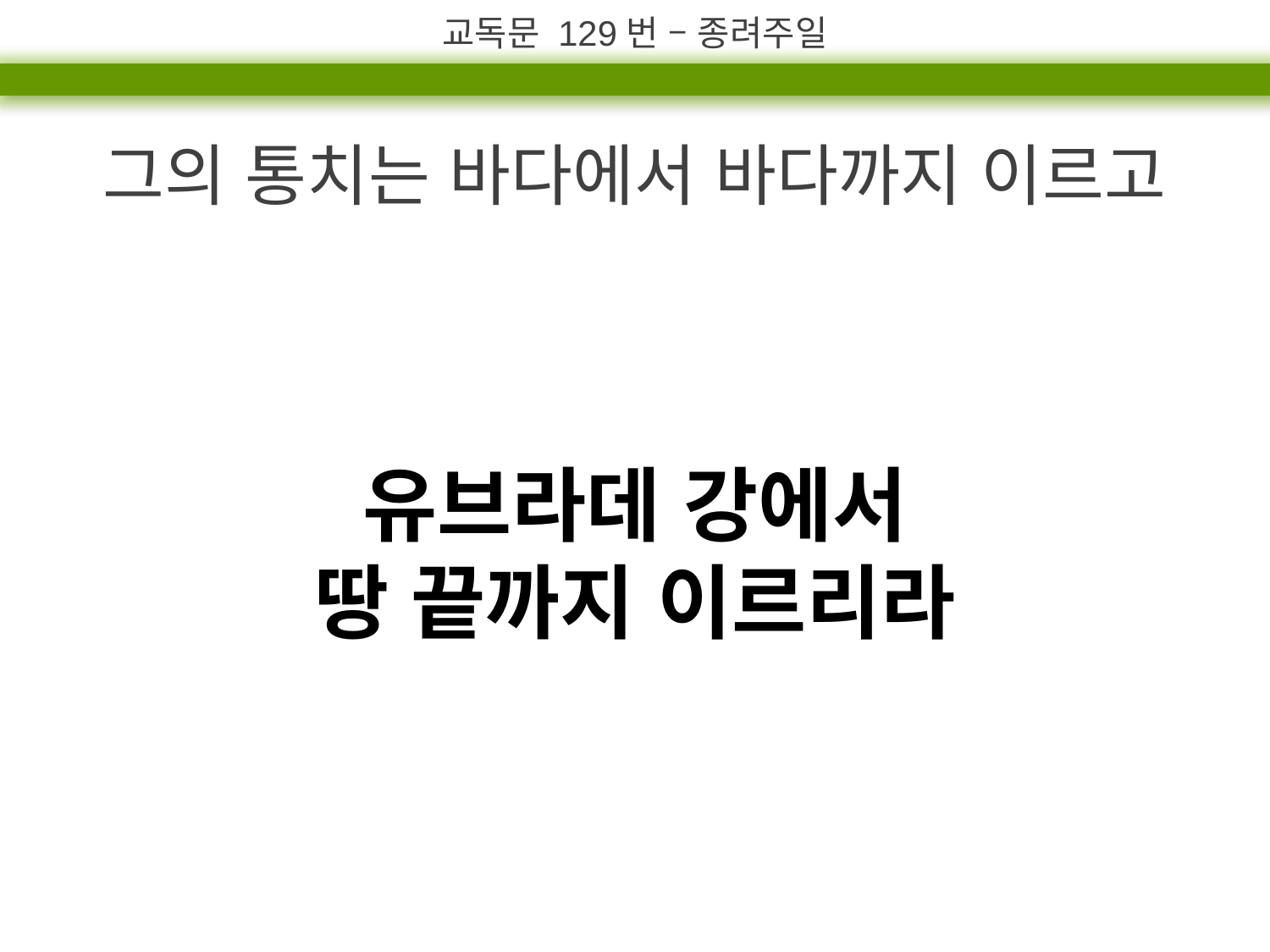

교독문 129번 – 종려주일

그의 통치는 바다에서 바다까지 이르고
유브라데 강에서
땅 끝까지 이르리라